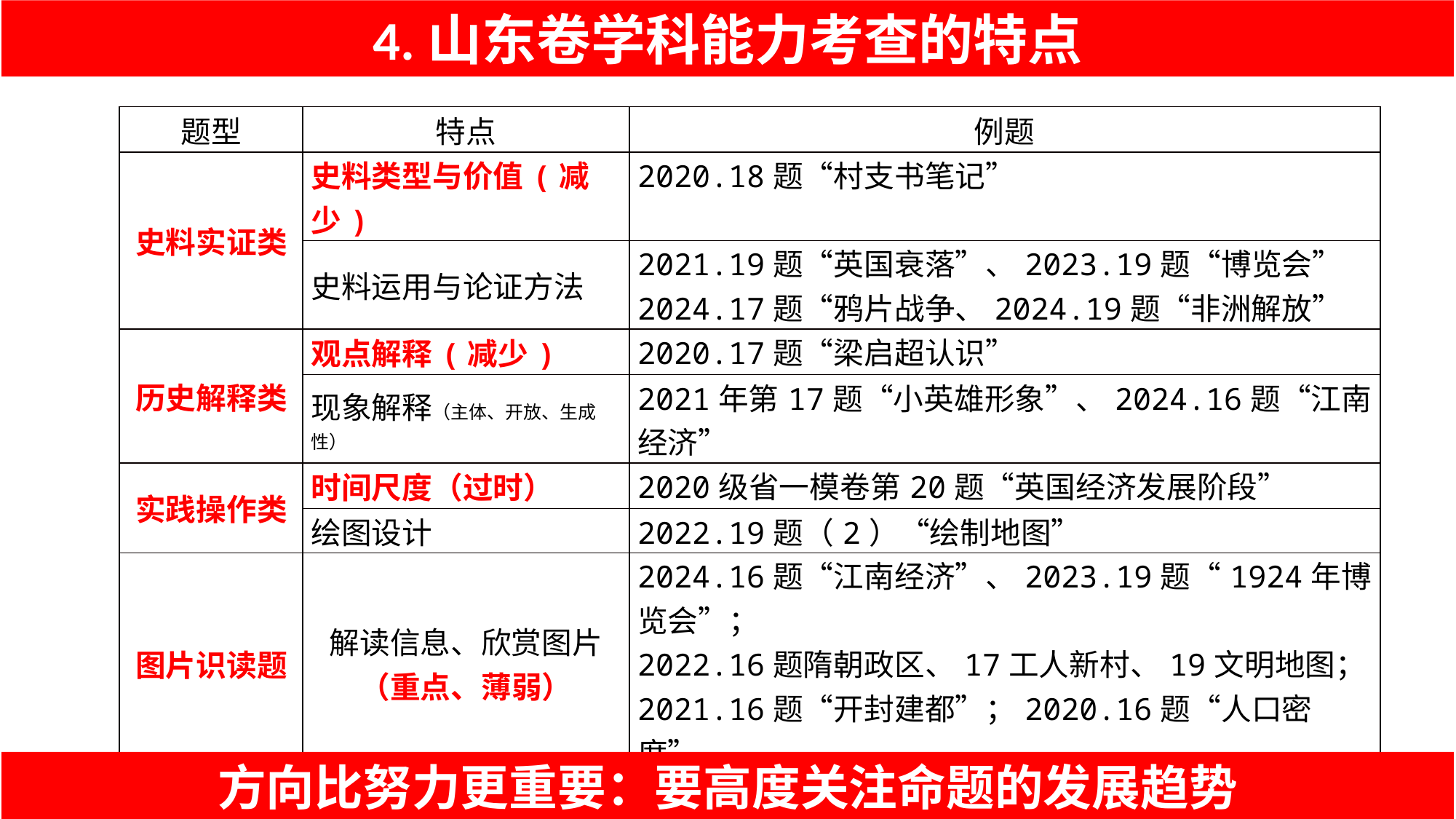

4.山东卷学科能力考查的特点
| 题型 | 特点 | 例题 |
| --- | --- | --- |
| 史料实证类 | 史料类型与价值(减少) | 2020.18题“村支书笔记” |
|  | 史料运用与论证方法 | 2021.19题“英国衰落”、2023.19题“博览会” 2024.17题“鸦片战争、2024.19题“非洲解放” |
| 历史解释类 | 观点解释(减少) | 2020.17题“梁启超认识” |
|  | 现象解释（主体、开放、生成性） | 2021年第17题“小英雄形象”、2024.16题“江南经济” |
| 实践操作类 | 时间尺度（过时） | 2020级省一模卷第20题“英国经济发展阶段” |
|  | 绘图设计 | 2022.19题（2）“绘制地图” |
| 图片识读题 | 解读信息、欣赏图片 （重点、薄弱） | 2024.16题“江南经济”、2023.19题“1924年博览会”； 2022.16题隋朝政区、17工人新村、19文明地图； 2021.16题“开封建都”；2020.16题“人口密度” |
| 历史短文类 开放性试题 | 限定论题，非自拟论题 | 2021.18题“足迹”、2022.18题“工人新村” 2023.18题“深圳窗口”、2024.18题“上海缩影” |
| 概括信息类 | 涵盖全部，基础能力 | 2023.16题“棚民案”…… |
方向比努力更重要：要高度关注命题的发展趋势